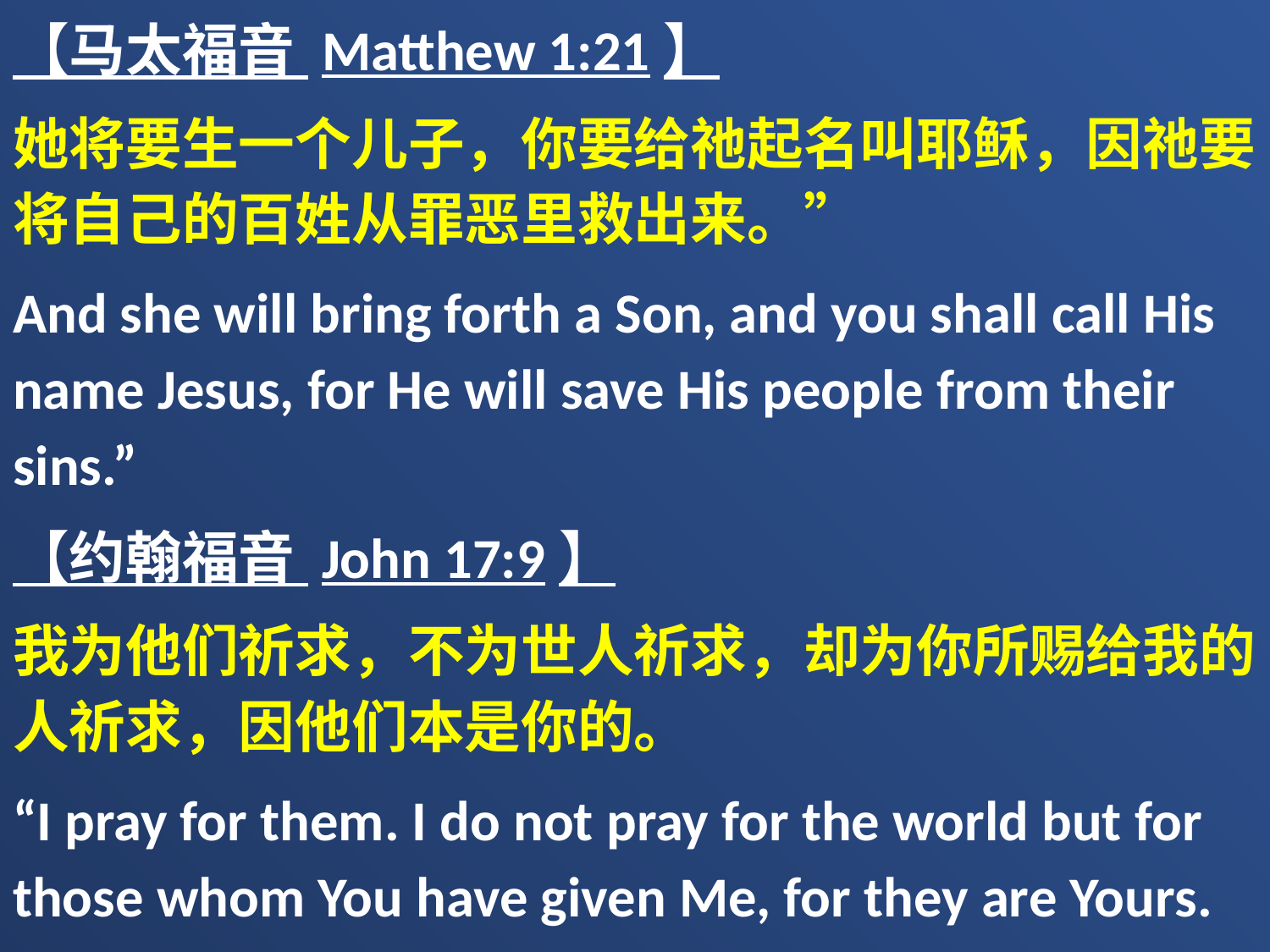

【马太福音 Matthew 1:21】
她将要生一个儿子，你要给祂起名叫耶稣，因祂要将自己的百姓从罪恶里救出来。”
And she will bring forth a Son, and you shall call His name Jesus, for He will save His people from their sins.”
【约翰福音 John 17:9】
我为他们祈求，不为世人祈求，却为你所赐给我的人祈求，因他们本是你的。
“I pray for them. I do not pray for the world but for those whom You have given Me, for they are Yours.